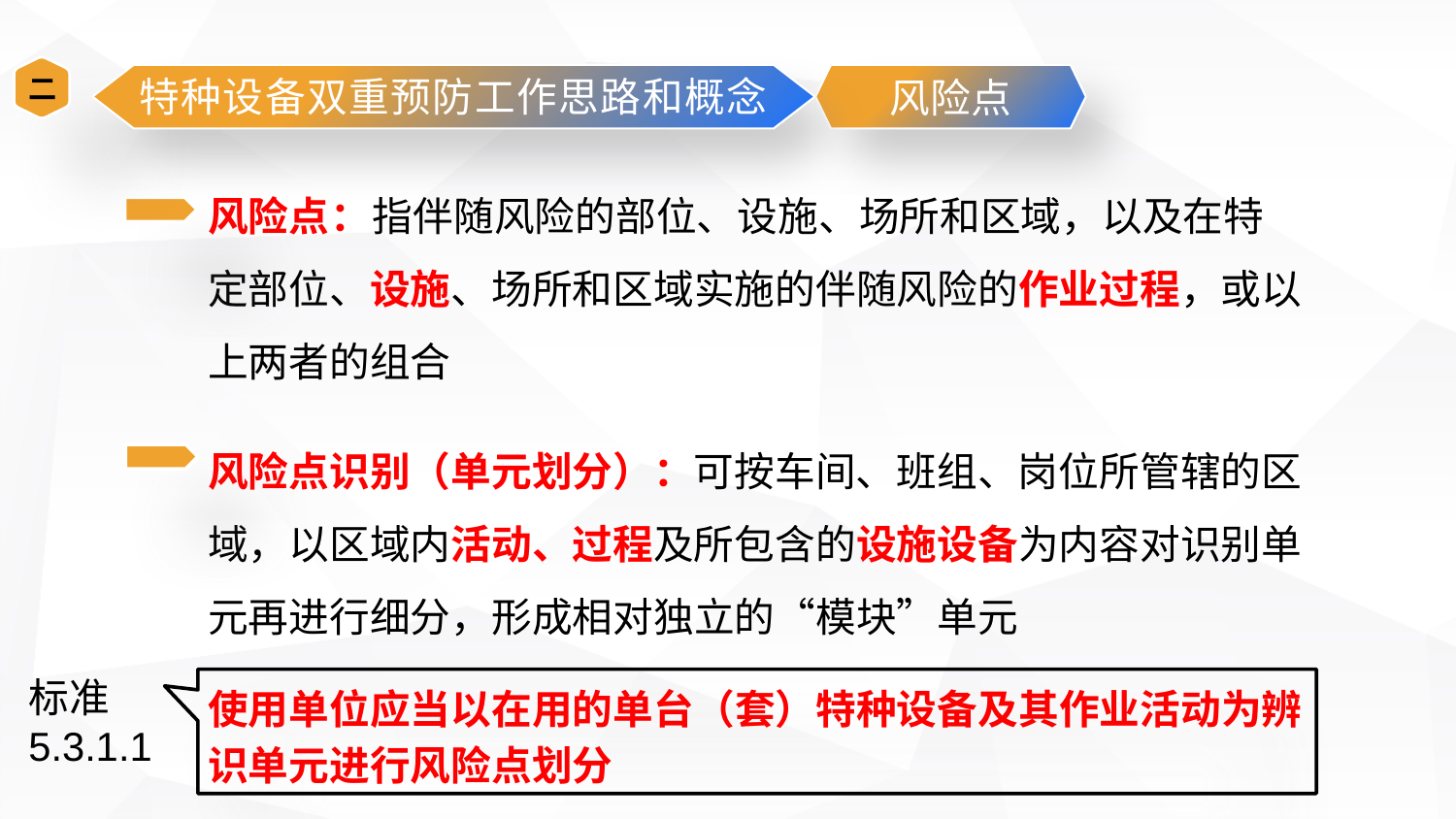

二

特种设备双重预防工作思路和概念
风险点
风险点：指伴随风险的部位、设施、场所和区域，以及在特定部位、设施、场所和区域实施的伴随风险的作业过程，或以上两者的组合

风险点识别（单元划分）：可按车间、班组、岗位所管辖的区域，以区域内活动、过程及所包含的设施设备为内容对识别单元再进行细分，形成相对独立的“模块”单元

使用单位应当以在用的单台（套）特种设备及其作业活动为辨识单元进行风险点划分

标准5.3.1.1

24